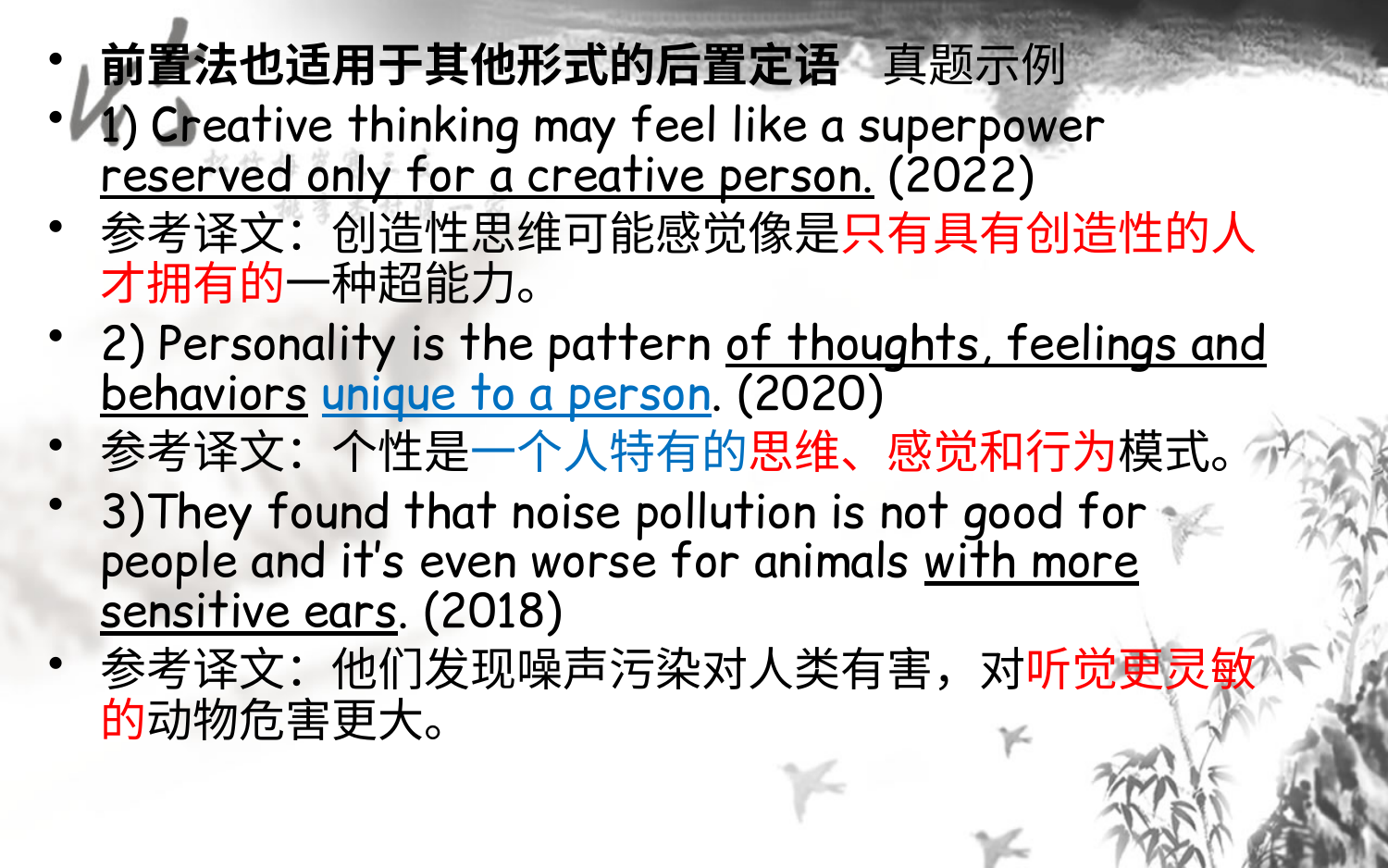

#
前置法也适用于其他形式的后置定语    真题示例
1) Creative thinking may feel like a superpower reserved only for a creative person. (2022)
参考译文：创造性思维可能感觉像是只有具有创造性的人才拥有的一种超能力。
2) Personality is the pattern of thoughts, feelings and behaviors unique to a person. (2020)
参考译文：个性是一个人特有的思维、感觉和行为模式。
3)They found that noise pollution is not good for people and it’s even worse for animals with more sensitive ears. (2018)
参考译文：他们发现噪声污染对人类有害，对听觉更灵敏的动物危害更大。